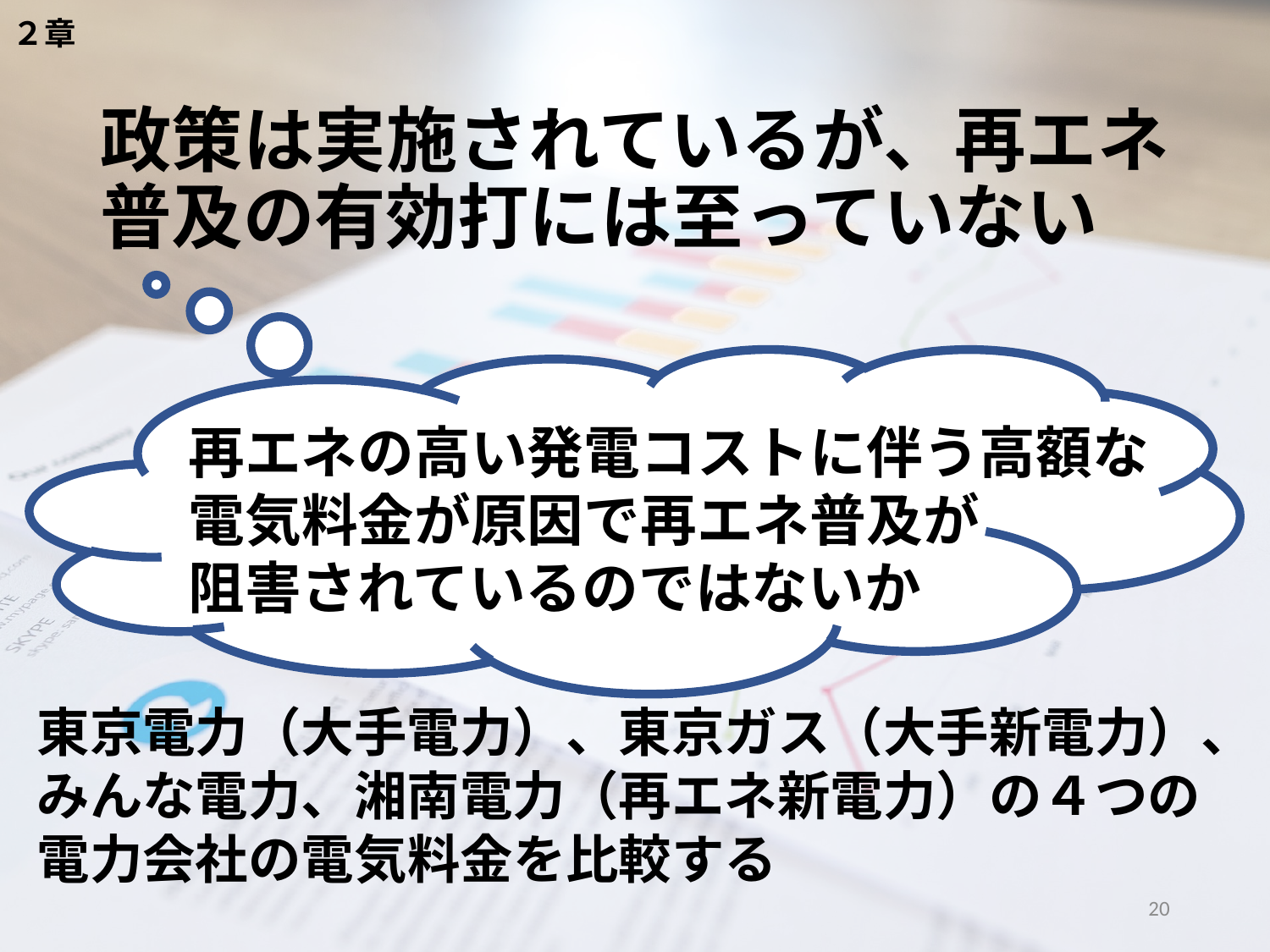

２章
# 政策は実施されているが、再エネ普及の有効打には至っていない

再エネの高い発電コストに伴う高額な
電気料金が原因で再エネ普及が
阻害されているのではないか
東京電力（大手電力）、東京ガス（大手新電力）、みんな電力、湘南電力（再エネ新電力）の４つの
電力会社の電気料金を比較する

20